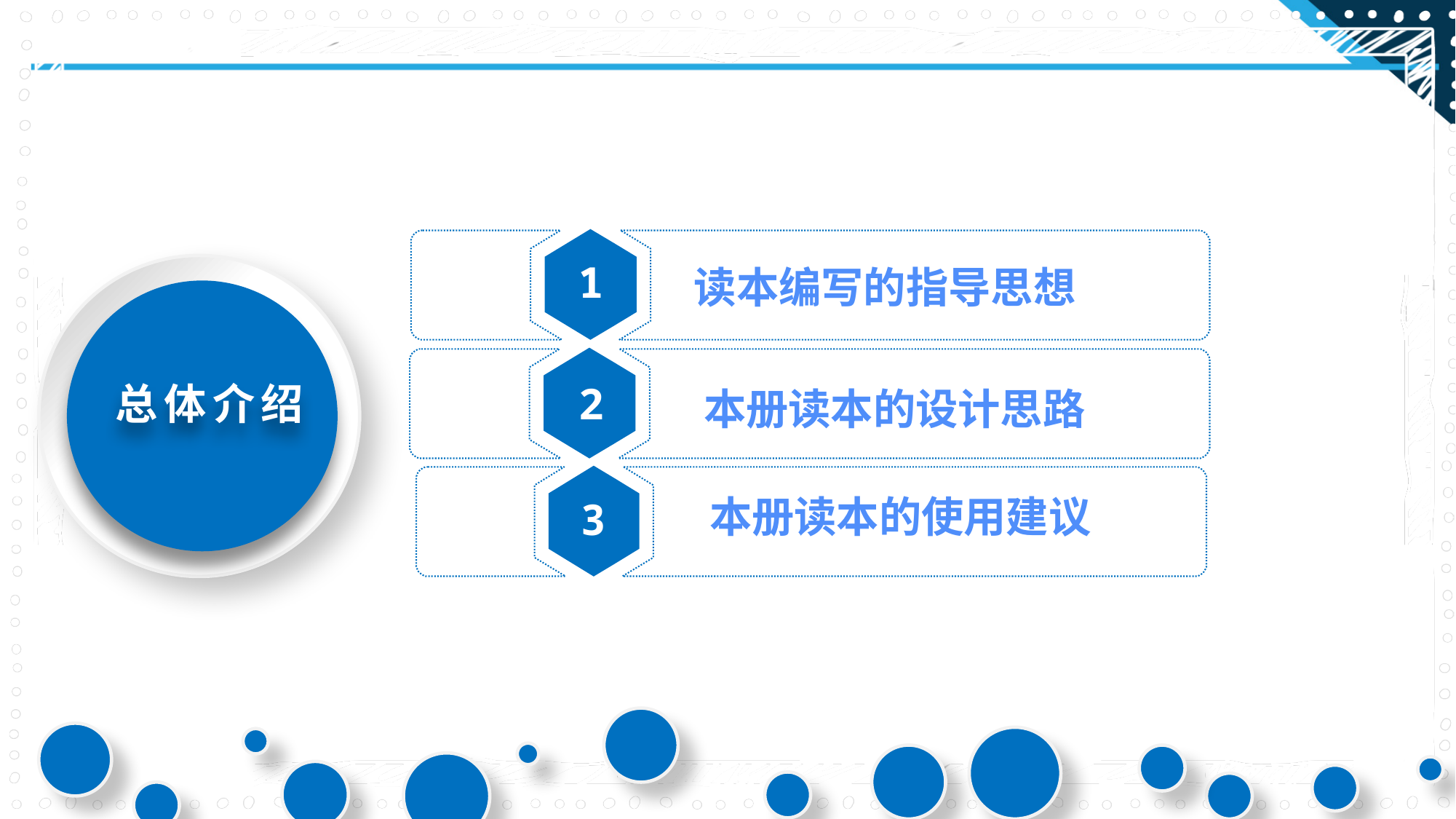

1
读本编写的指导思想

2
总体介绍
本册读本的设计思路

3
本册读本的使用建议